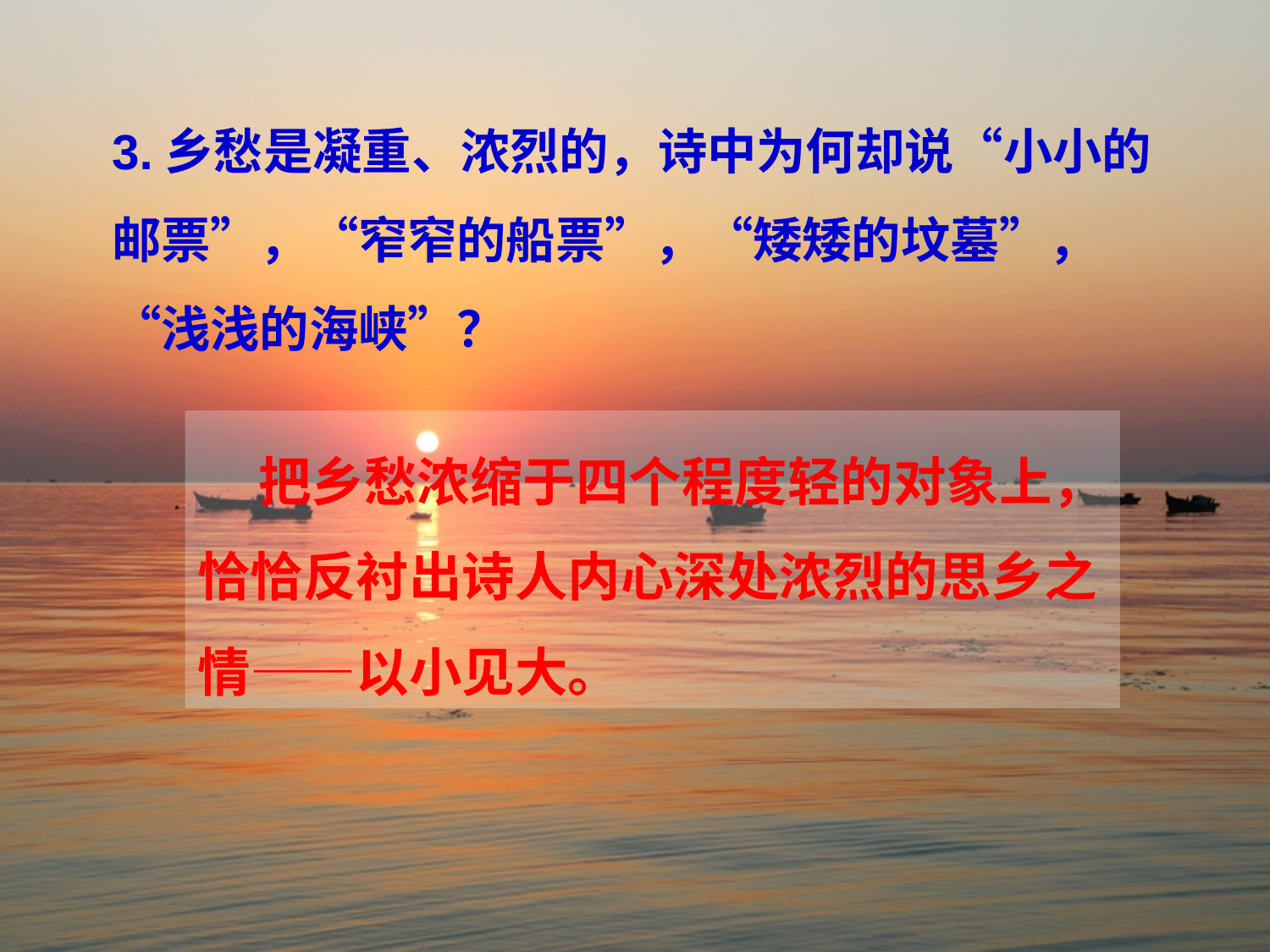

3.乡愁是凝重、浓烈的，诗中为何却说“小小的邮票”，“窄窄的船票”，“矮矮的坟墓”，“浅浅的海峡”？
    把乡愁浓缩于四个程度轻的对象上，恰恰反衬出诗人内心深处浓烈的思乡之情——以小见大。